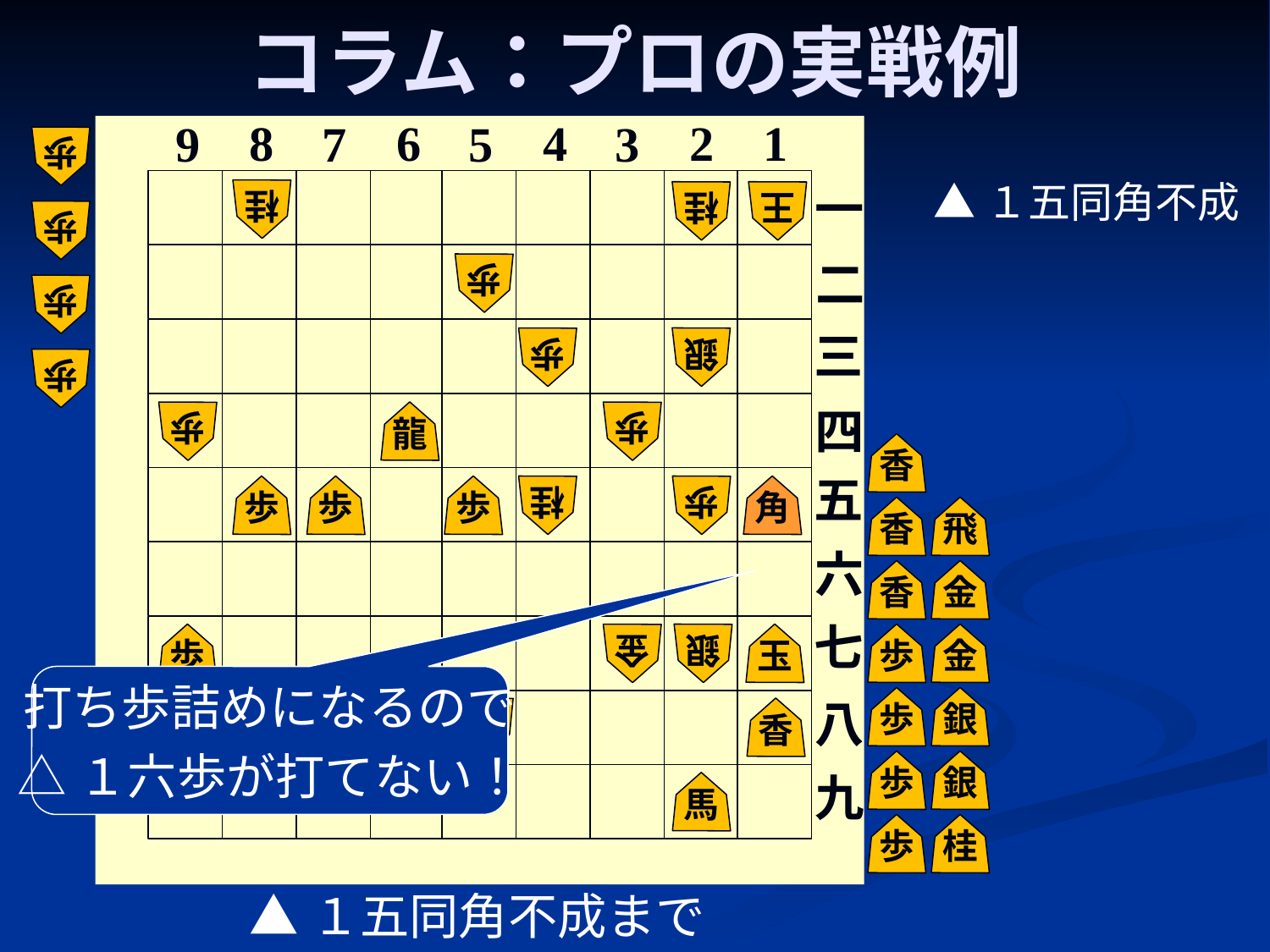

# コラム：プロの実戦例
6
2
1
8
4
7
3
9
5

一

二
三

四
五

六

七

八

九

歩
▲１五同角不成
桂
桂
王
歩
歩
歩
銀
歩
歩
歩
龍
歩
香
歩
歩
歩
桂
歩
角
香
飛
香
金
銀
玉
歩
金
歩
金
打ち歩詰めになるので
△１六歩が打てない！
歩
銀
香
と
金
歩
銀
馬
歩
桂
▲１五同角不成まで